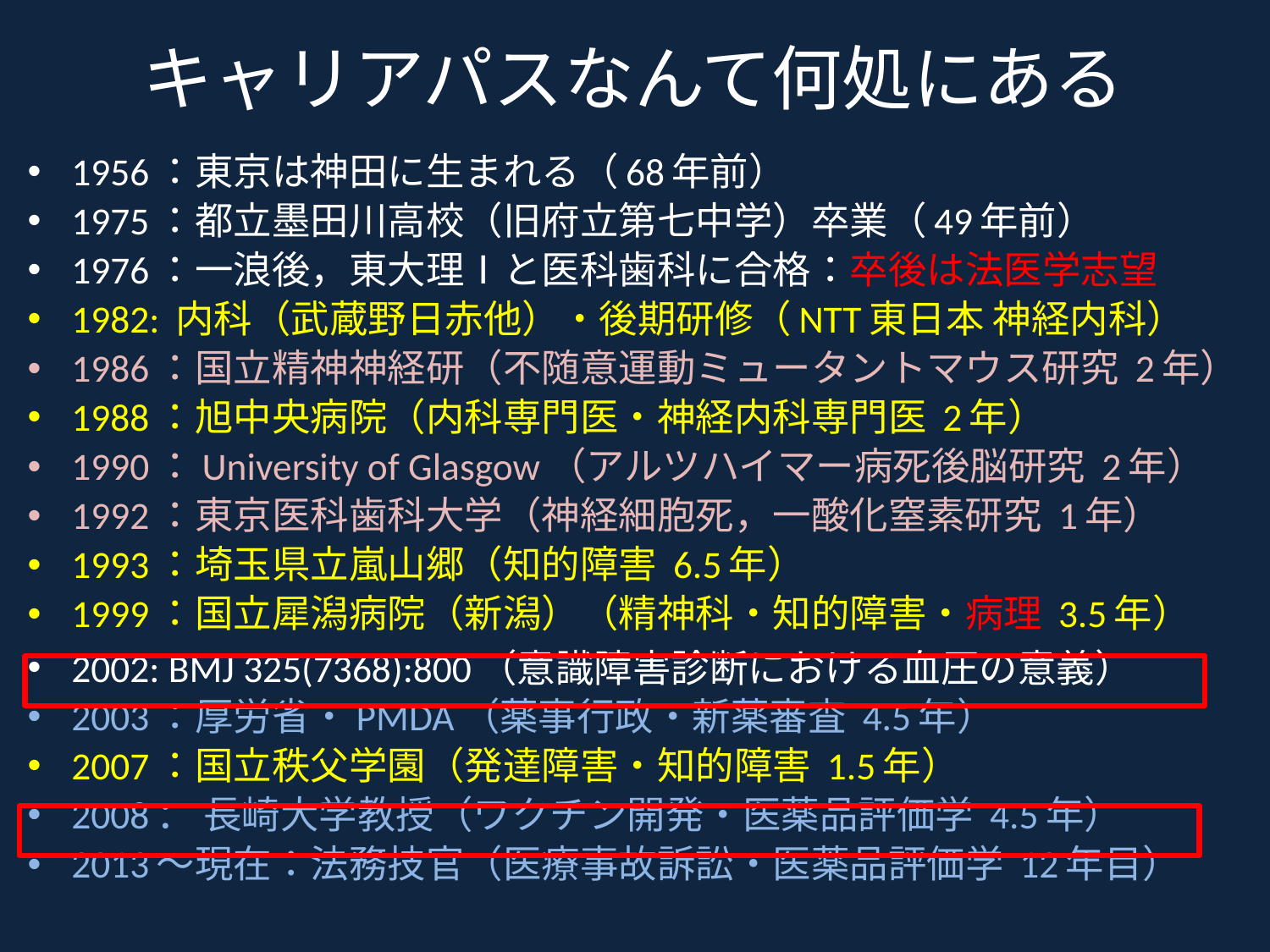

# キャリアパスなんて何処にある
1956：東京は神田に生まれる（68年前）
1975：都立墨田川高校（旧府立第七中学）卒業（49年前）
1976：一浪後，東大理Ⅰと医科歯科に合格：卒後は法医学志望
1982: 内科（武蔵野日赤他）・後期研修（NTT東日本 神経内科）
1986：国立精神神経研（不随意運動ミュータントマウス研究 2年）
1988：旭中央病院（内科専門医・神経内科専門医 2年）
1990：University of Glasgow（アルツハイマー病死後脳研究 2年）
1992：東京医科歯科大学（神経細胞死，一酸化窒素研究 1年）
1993：埼玉県立嵐山郷（知的障害 6.5年）
1999：国立犀潟病院（新潟）（精神科・知的障害・病理 3.5年）
2002: BMJ 325(7368):800（意識障害診断における血圧の意義）
2003：厚労省・PMDA（薬事行政・新薬審査 4.5年）
2007：国立秩父学園（発達障害・知的障害 1.5年）
2008： 長崎大学教授（ワクチン開発・医薬品評価学 4.5年）
2013～現在：法務技官（医療事故訴訟・医薬品評価学 12年目）